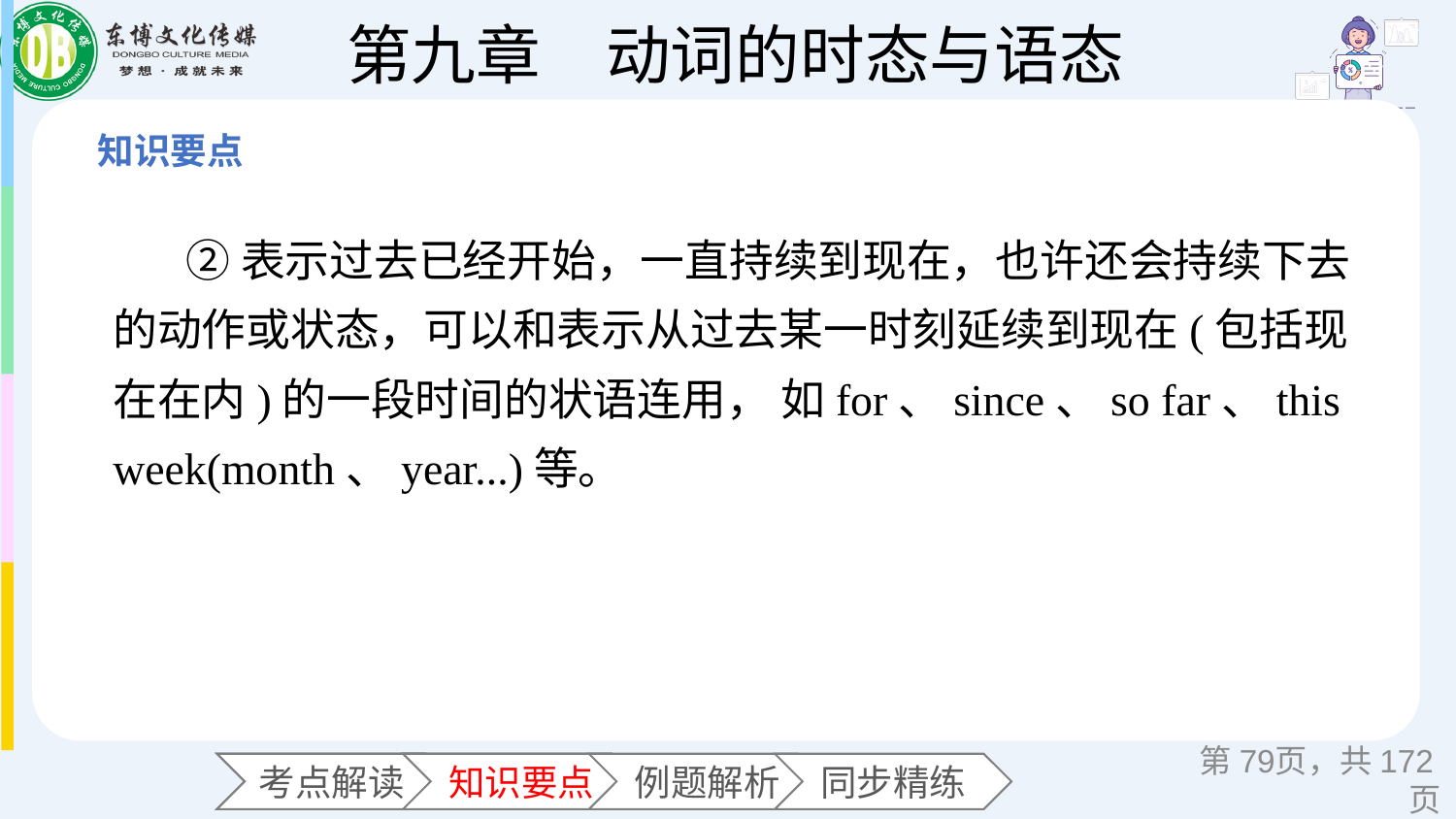

②表示过去已经开始，一直持续到现在，也许还会持续下去的动作或状态，可以和表示从过去某一时刻延续到现在(包括现在在内)的一段时间的状语连用， 如for、since、so far、this week(month、year...)等。

第79页，共172页